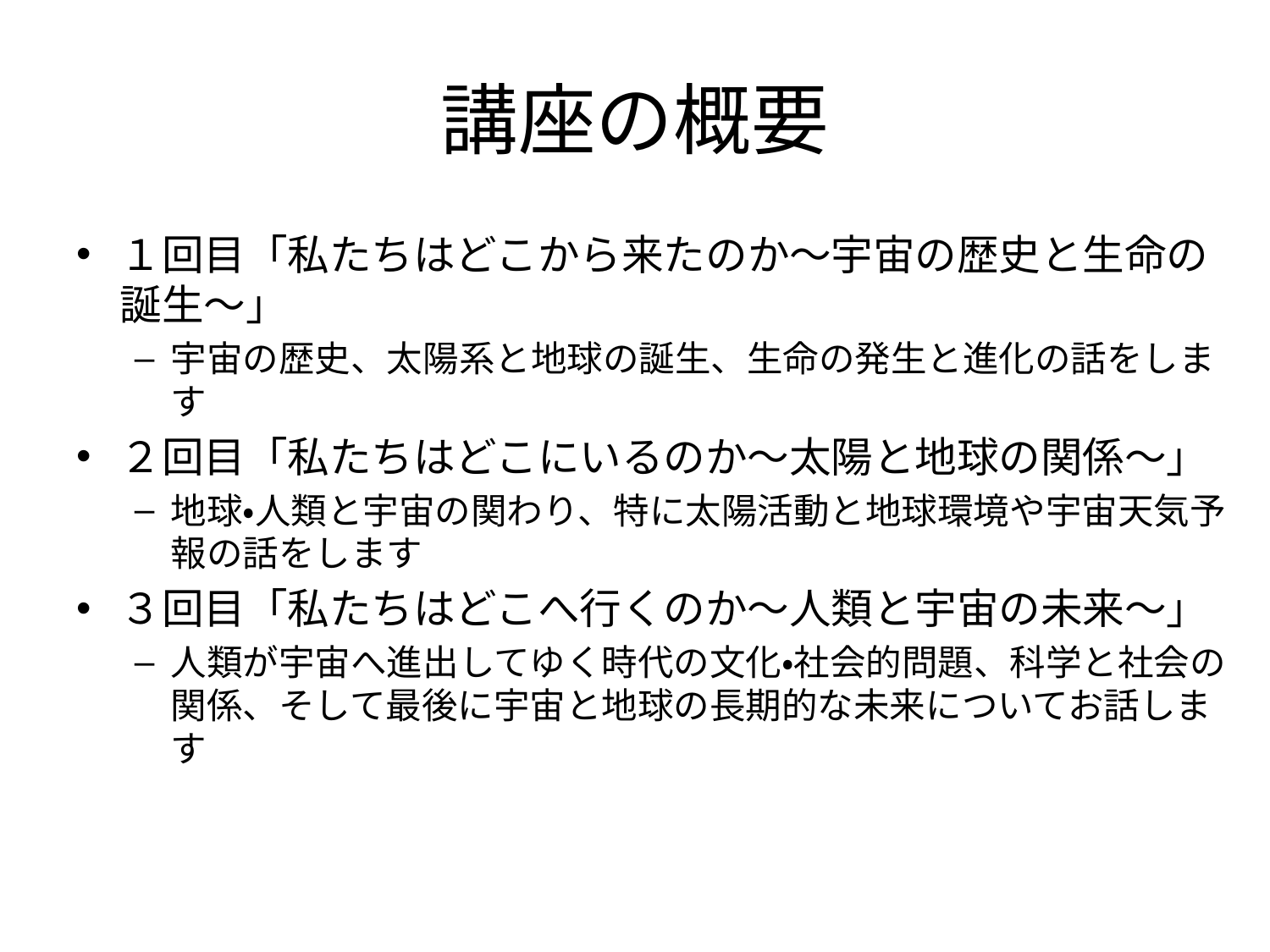

# 講座の概要
１回目「私たちはどこから来たのか〜宇宙の歴史と生命の誕生〜」
宇宙の歴史、太陽系と地球の誕生、生命の発生と進化の話をします
２回目「私たちはどこにいるのか～太陽と地球の関係～」
地球・人類と宇宙の関わり、特に太陽活動と地球環境や宇宙天気予報の話をします
３回目「私たちはどこへ行くのか～人類と宇宙の未来～」
人類が宇宙へ進出してゆく時代の文化・社会的問題、科学と社会の関係、そして最後に宇宙と地球の長期的な未来についてお話します